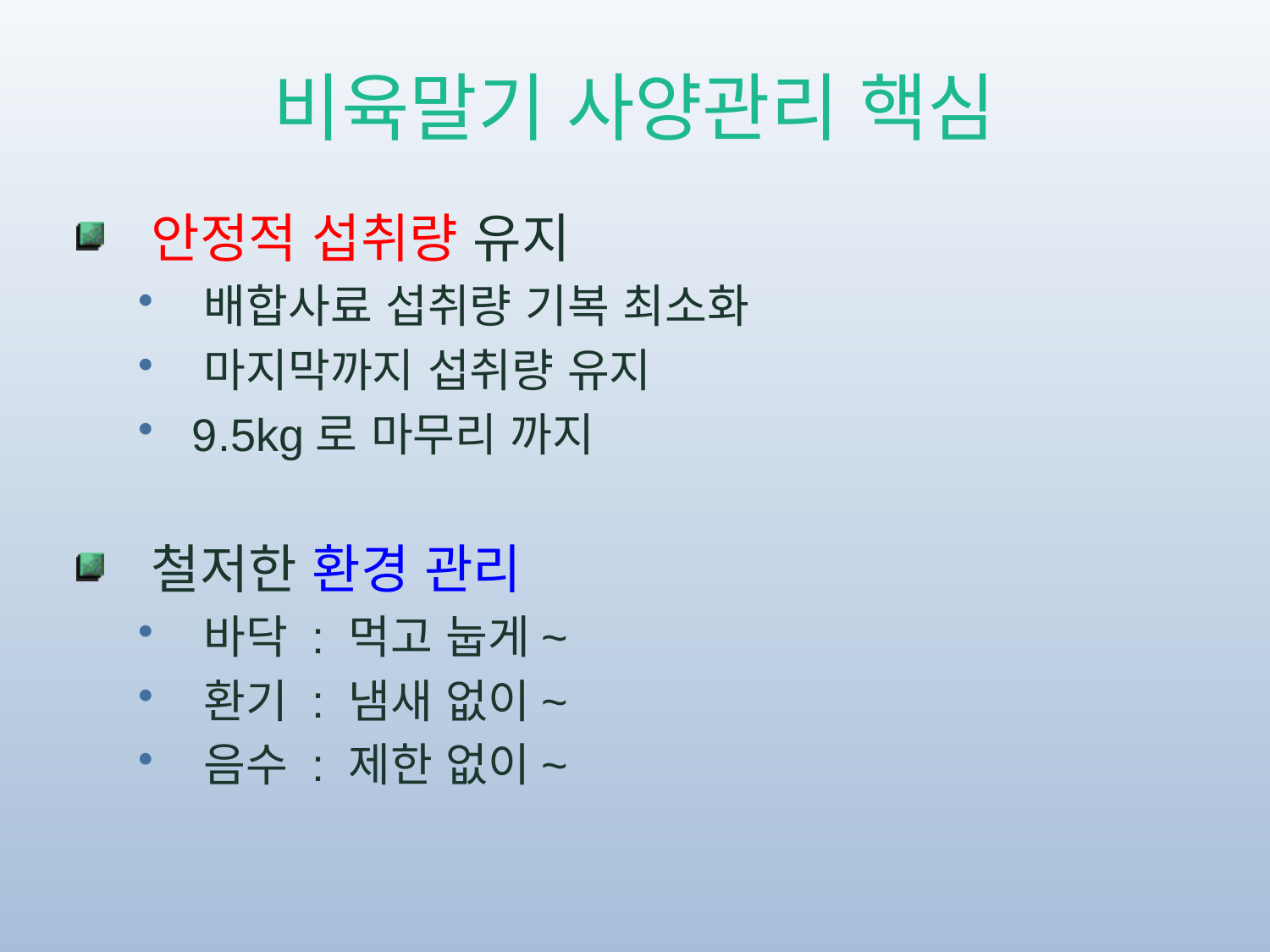

# 비육말기 사양관리 핵심
 안정적 섭취량 유지
 배합사료 섭취량 기복 최소화
 마지막까지 섭취량 유지
 9.5kg로 마무리 까지

 철저한 환경 관리
 바닥 : 먹고 눕게~
 환기 : 냄새 없이~
 음수 : 제한 없이~